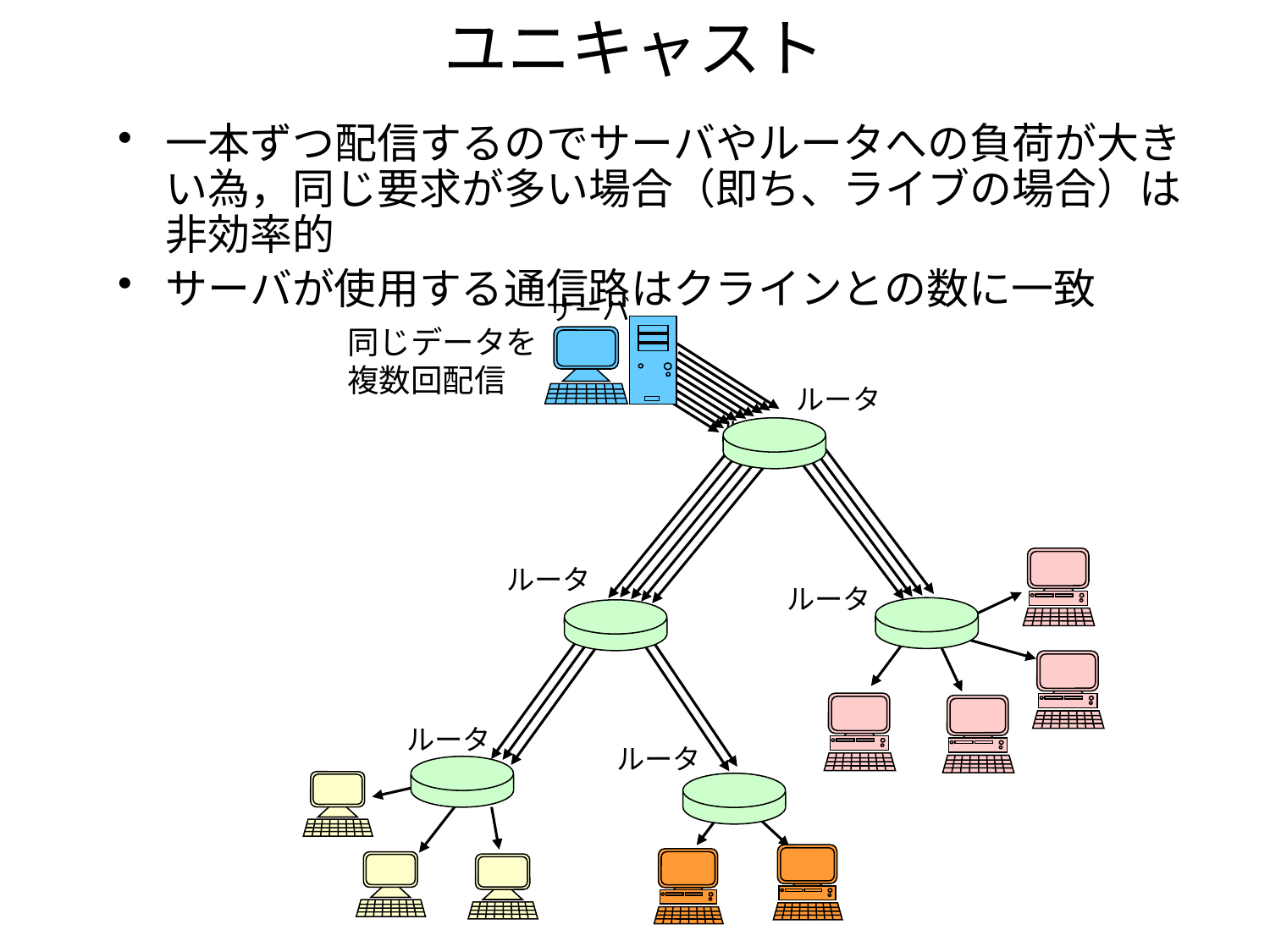

# ユニキャスト
一本ずつ配信するのでサーバやルータへの負荷が大きい為，同じ要求が多い場合（即ち、ライブの場合）は非効率的
サーバが使用する通信路はクラインとの数に一致
サーバ
同じデータを
複数回配信

ルータ

ﾙｰﾀ

ルータ
ルータ

ルータ
ルータ